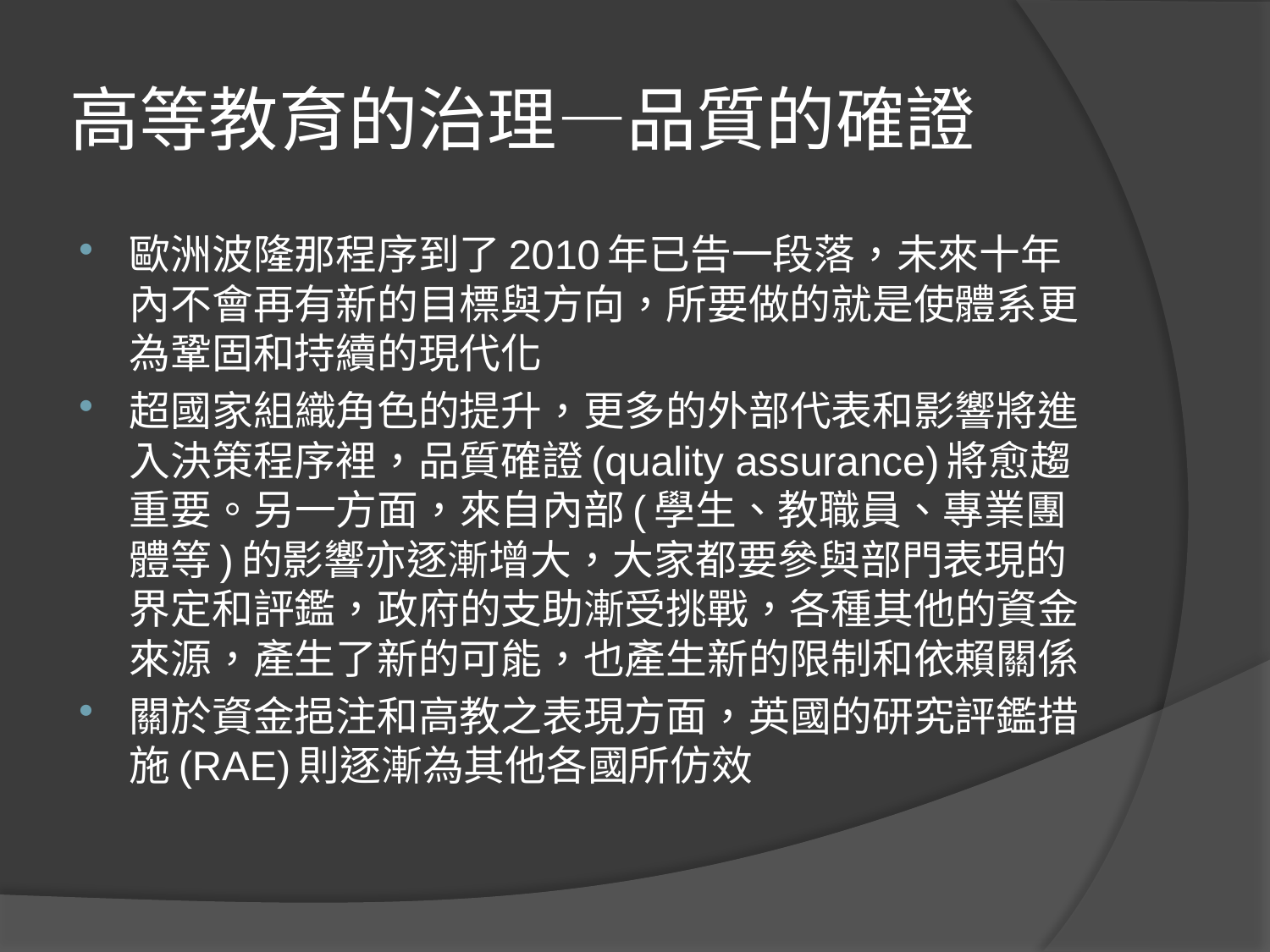

# 高等教育的治理—品質的確證
歐洲波隆那程序到了2010年已告一段落，未來十年內不會再有新的目標與方向，所要做的就是使體系更為鞏固和持續的現代化
超國家組織角色的提升，更多的外部代表和影響將進入決策程序裡，品質確證(quality assurance)將愈趨重要。另一方面，來自內部(學生、教職員、專業團體等)的影響亦逐漸增大，大家都要參與部門表現的界定和評鑑，政府的支助漸受挑戰，各種其他的資金來源，產生了新的可能，也產生新的限制和依賴關係
關於資金挹注和高教之表現方面，英國的研究評鑑措施(RAE)則逐漸為其他各國所仿效